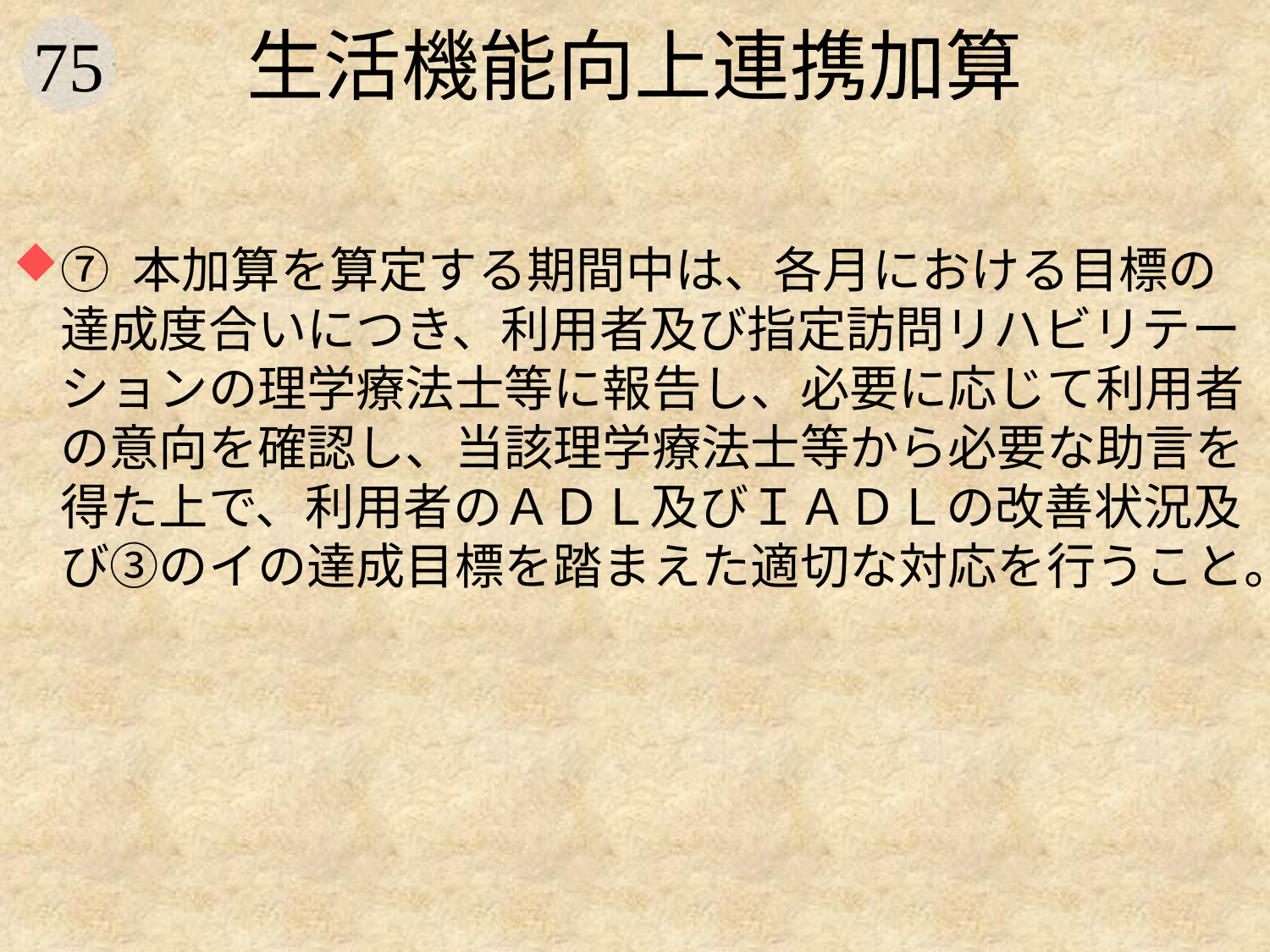

# 生活機能向上連携加算
⑦ 本加算を算定する期間中は、各月における目標の達成度合いにつき、利用者及び指定訪問リハビリテーションの理学療法士等に報告し、必要に応じて利用者の意向を確認し、当該理学療法士等から必要な助言を得た上で、利用者のＡＤＬ及びＩＡＤＬの改善状況及び③のイの達成目標を踏まえた適切な対応を行うこと。